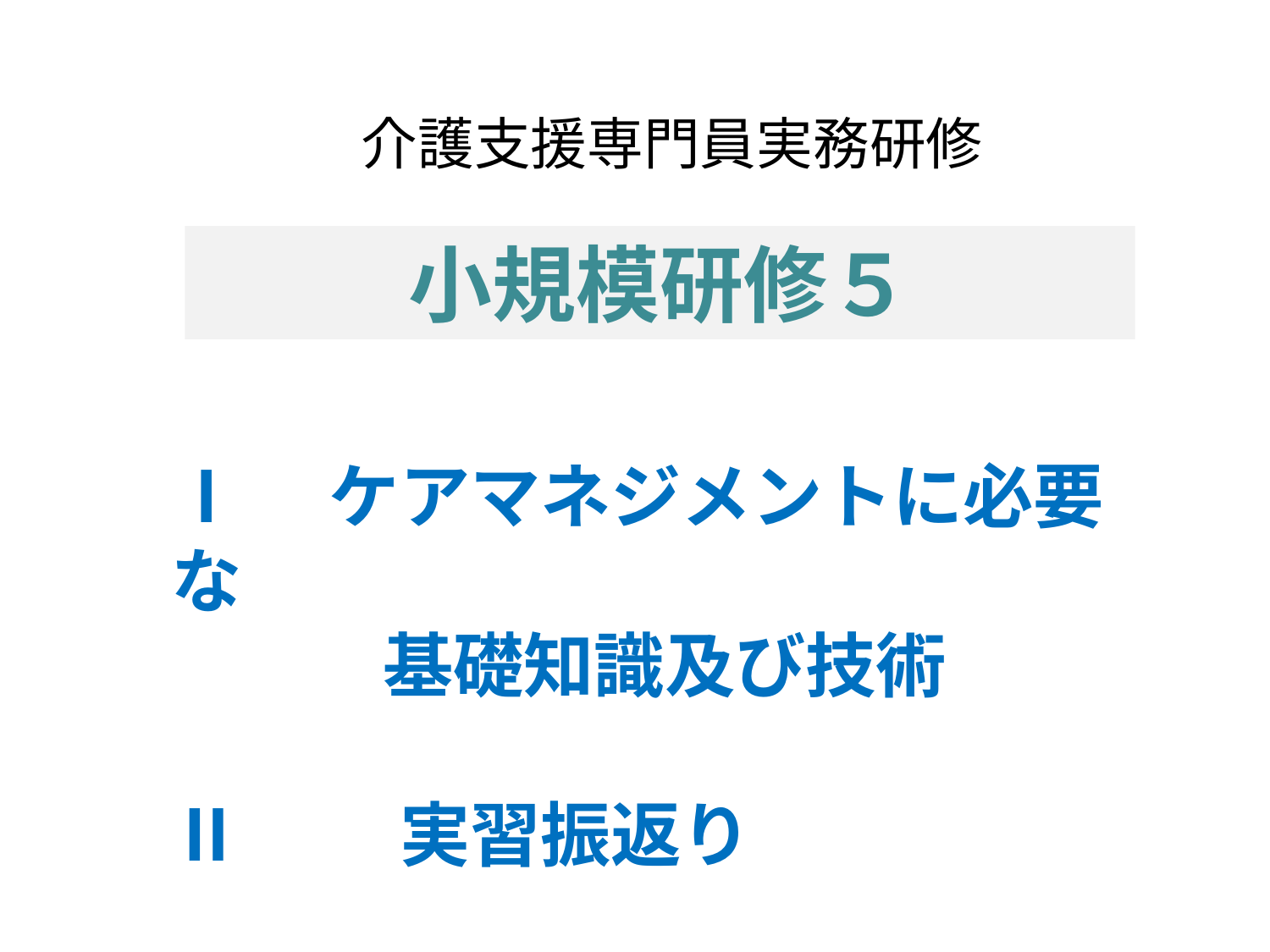

# 介護支援専門員実務研修
小規模研修５
Ⅰ　ケアマネジメントに必要な
　　　基礎知識及び技術

Ⅱ　　実習振返り